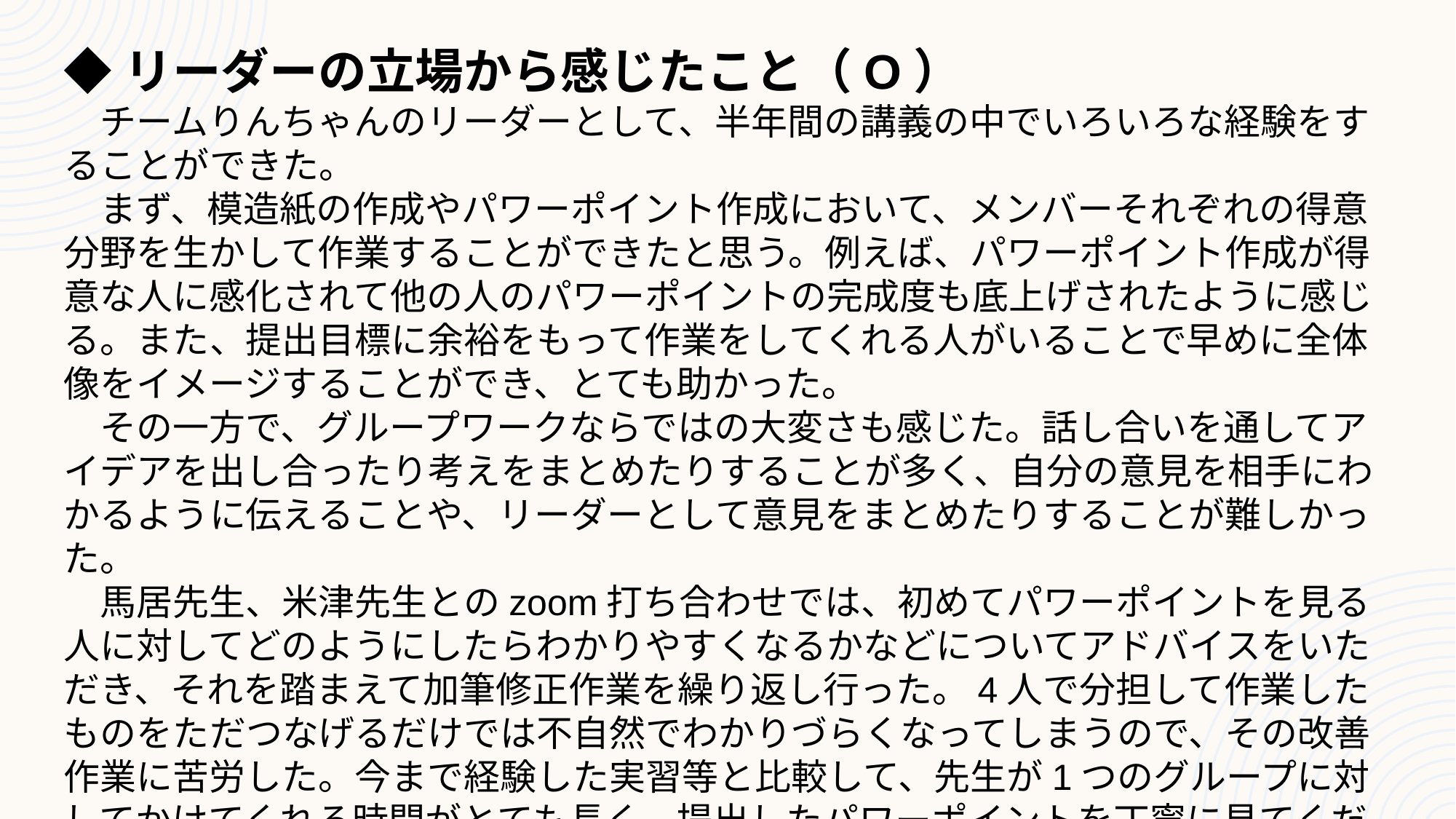

◆リーダーの立場から感じたこと（O）
　チームりんちゃんのリーダーとして、半年間の講義の中でいろいろな経験をすることができた。
　まず、模造紙の作成やパワーポイント作成において、メンバーそれぞれの得意分野を生かして作業することができたと思う。例えば、パワーポイント作成が得意な人に感化されて他の人のパワーポイントの完成度も底上げされたように感じる。また、提出目標に余裕をもって作業をしてくれる人がいることで早めに全体像をイメージすることができ、とても助かった。
　その一方で、グループワークならではの大変さも感じた。話し合いを通してアイデアを出し合ったり考えをまとめたりすることが多く、自分の意見を相手にわかるように伝えることや、リーダーとして意見をまとめたりすることが難しかった。
　馬居先生、米津先生とのzoom打ち合わせでは、初めてパワーポイントを見る人に対してどのようにしたらわかりやすくなるかなどについてアドバイスをいただき、それを踏まえて加筆修正作業を繰り返し行った。4人で分担して作業したものをただつなげるだけでは不自然でわかりづらくなってしまうので、その改善作業に苦労した。今まで経験した実習等と比較して、先生が1つのグループに対してかけてくれる時間がとても長く、提出したパワーポイントを丁寧に見てくださったので、自分たちの力だけではたどり着かないような完成度にまで仕上げることができた。
　リーダーという立場を初めて経験したが、次に生かせそうな反省点がいろいろとあったのでまたやってみたい。